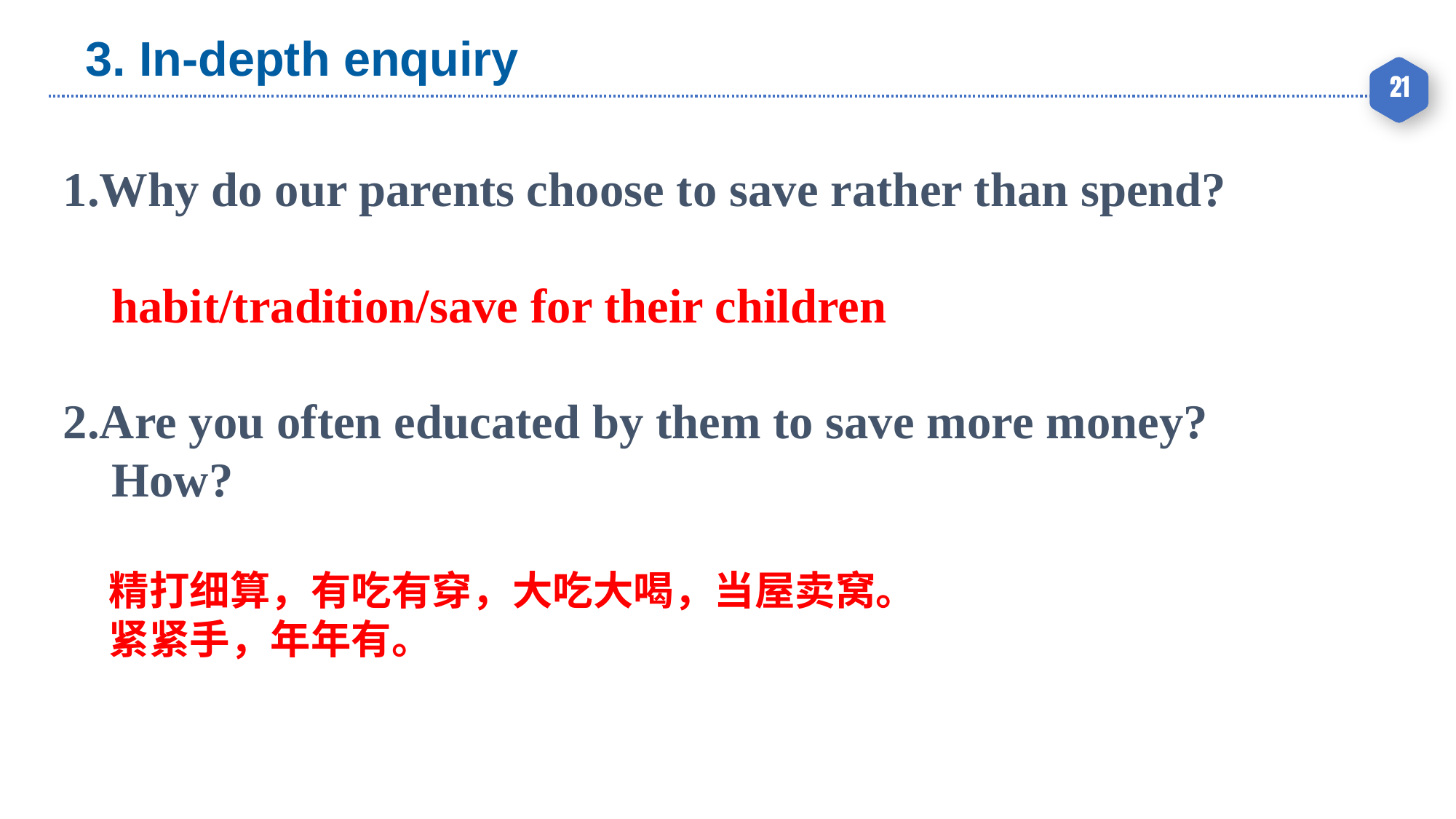

3. In-depth enquiry
1.Why do our parents choose to save rather than spend?

    habit/tradition/save for their children

2.Are you often educated by them to save more money?
    How?

    精打细算，有吃有穿，大吃大喝，当屋卖窝。
    紧紧手，年年有。